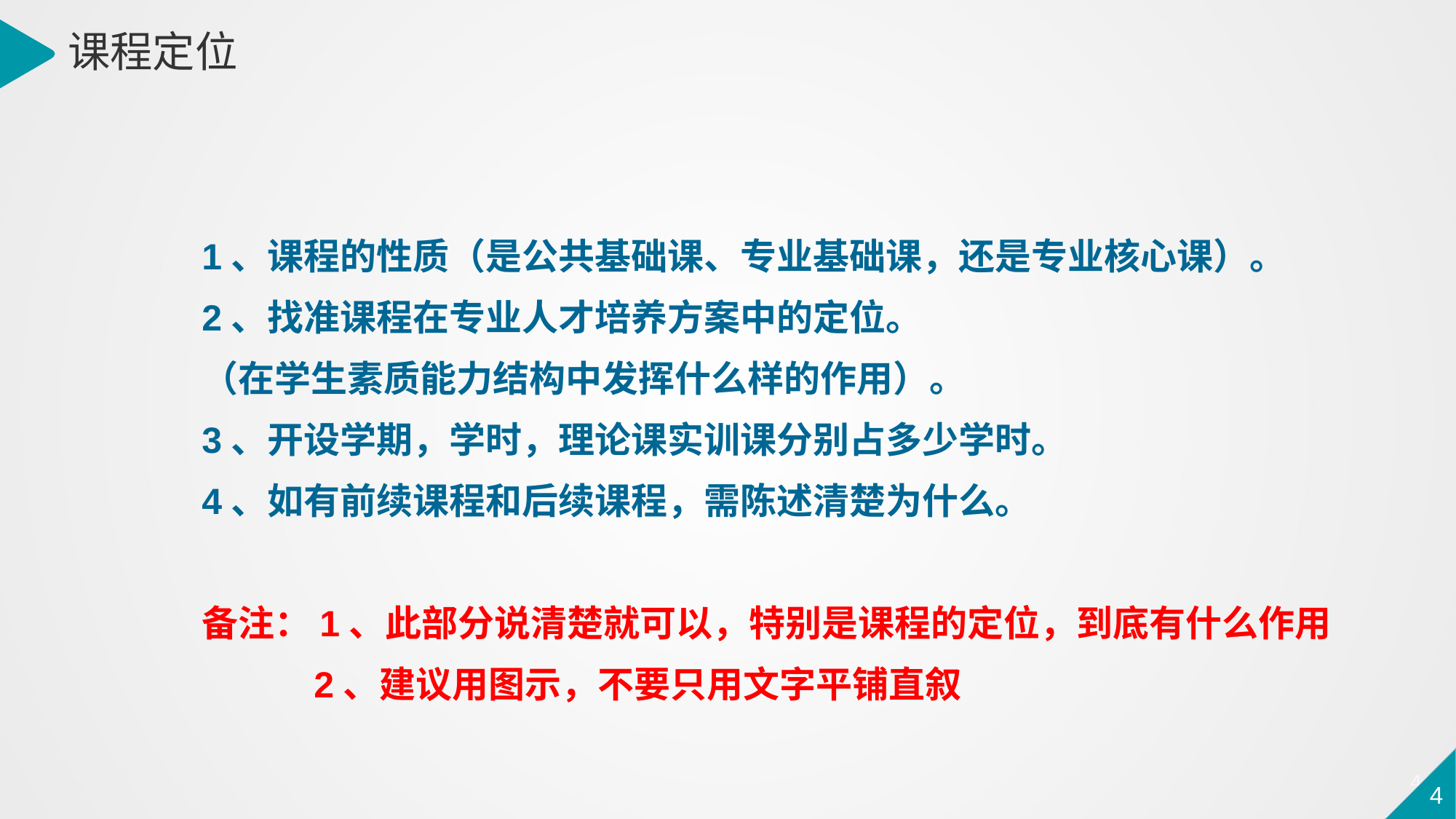

课程定位
1、课程的性质（是公共基础课、专业基础课，还是专业核心课）。
2、找准课程在专业人才培养方案中的定位。
（在学生素质能力结构中发挥什么样的作用）。
3、开设学期，学时，理论课实训课分别占多少学时。
4、如有前续课程和后续课程，需陈述清楚为什么。

备注：1、此部分说清楚就可以，特别是课程的定位，到底有什么作用
           2、建议用图示，不要只用文字平铺直叙